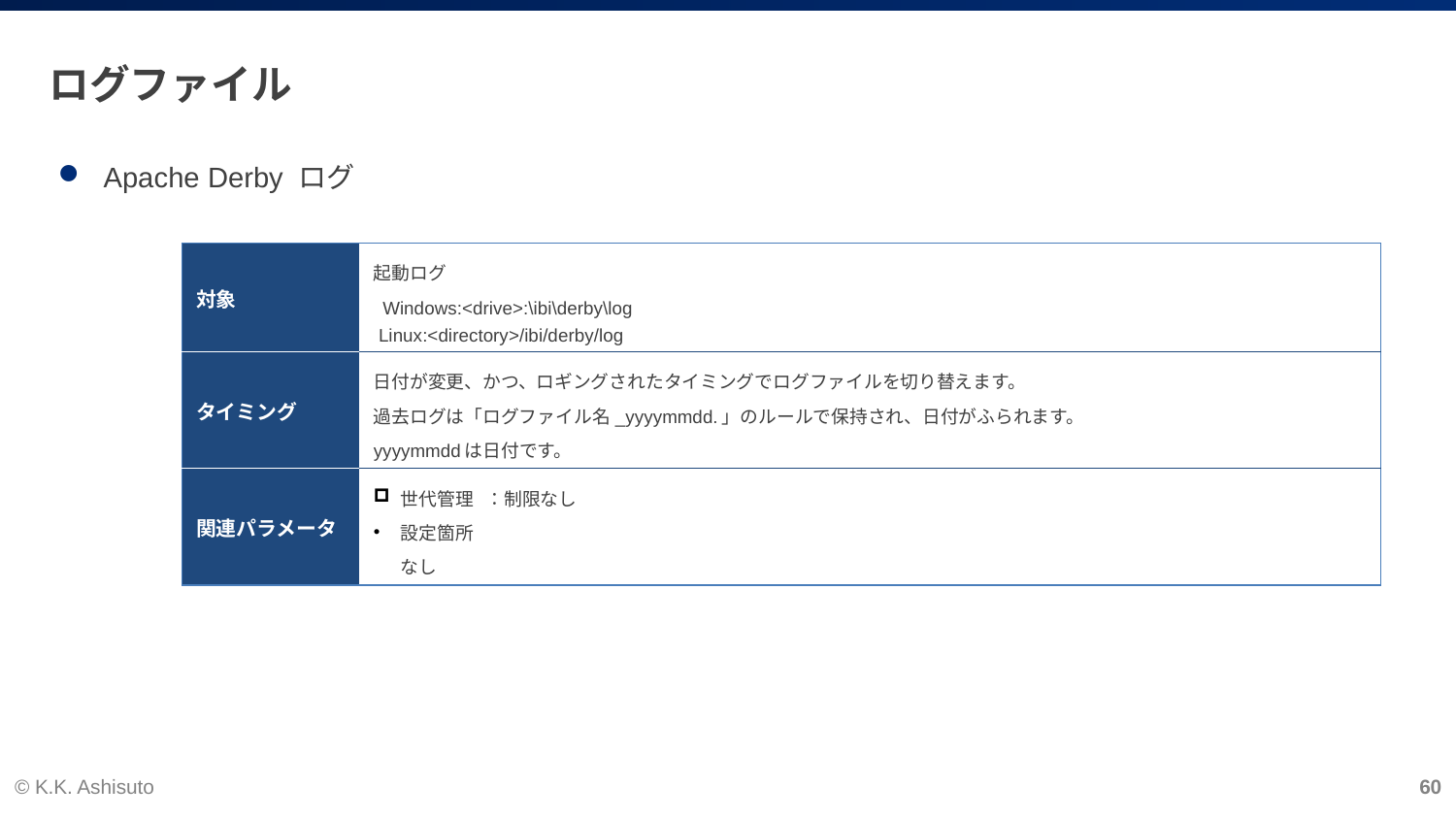

# ログファイル
Apache Derby ログ
| 対象 | 起動ログ Windows:<drive>:\ibi\derby\log Linux:<directory>/ibi/derby/log |
| --- | --- |
| タイミング | 日付が変更、かつ、ロギングされたタイミングでログファイルを切り替えます。 過去ログは「ログファイル名\_yyyymmdd.」のルールで保持され、日付がふられます。 yyyymmddは日付です。 |
| 関連パラメータ | 世代管理 ：制限なし 設定箇所 なし |
© K.K. Ashisuto
60